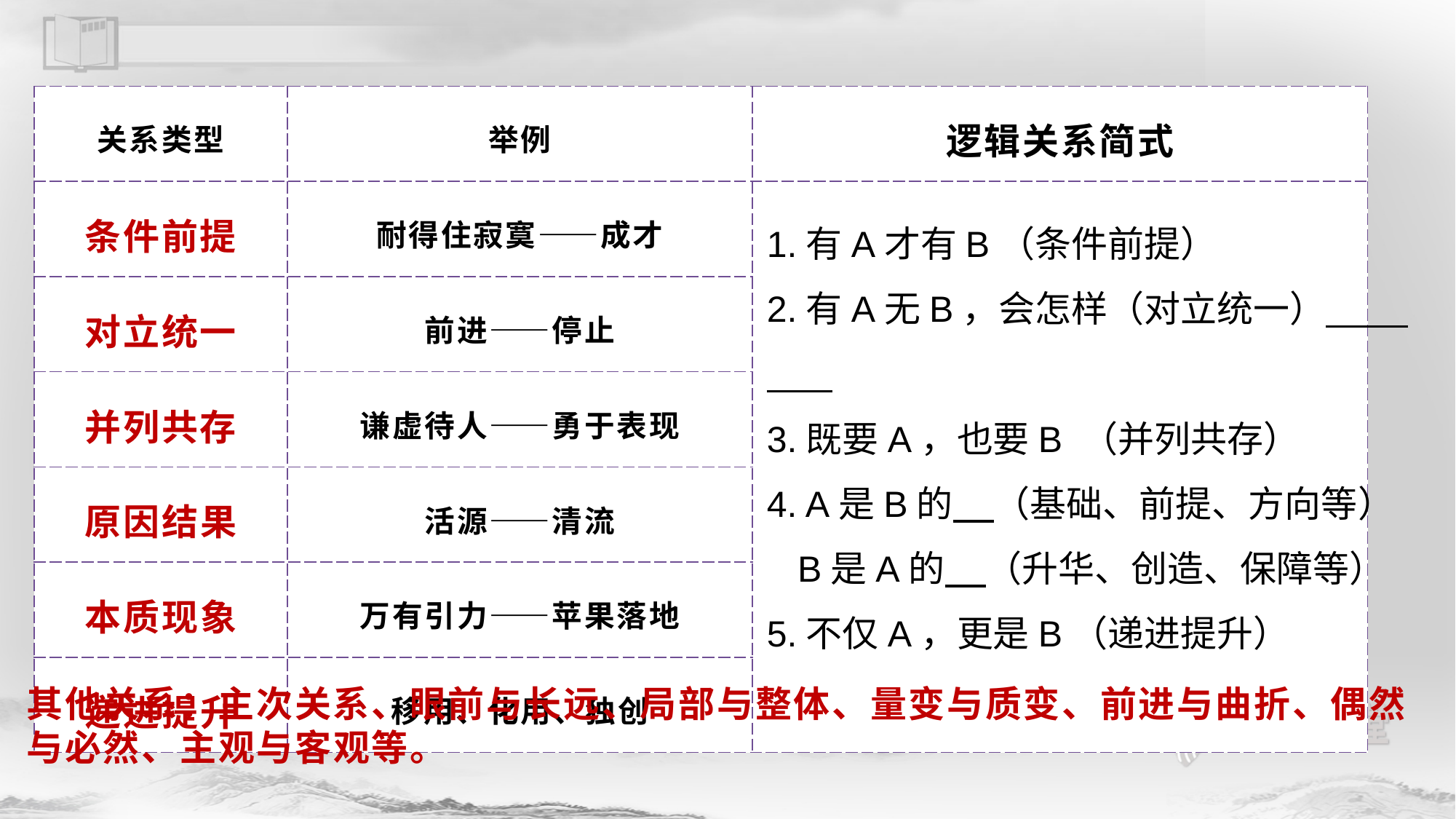

| 关系类型 | 举例 | 逻辑关系简式 |
| --- | --- | --- |
| 条件前提 | 耐得住寂寞——成才 |  |
| 对立统一 | 前进——停止 |  |
| 并列共存 | 谦虚待人——勇于表现 |  |
| 原因结果 | 活源——清流 |  |
| 本质现象 | 万有引力——苹果落地 |  |
| 递进提升 | 移用、化用、独创 |  |
1.有A才有B（条件前提）
2.有A无B，会怎样（对立统一）
3.既要A，也要B （并列共存）
4. A是B的     （基础、前提、方向等）
   B是A的     （升华、创造、保障等）
5.不仅A，更是B（递进提升）
其他关系：主次关系、眼前与长远、局部与整体、量变与质变、前进与曲折、偶然与必然、主观与客观等。